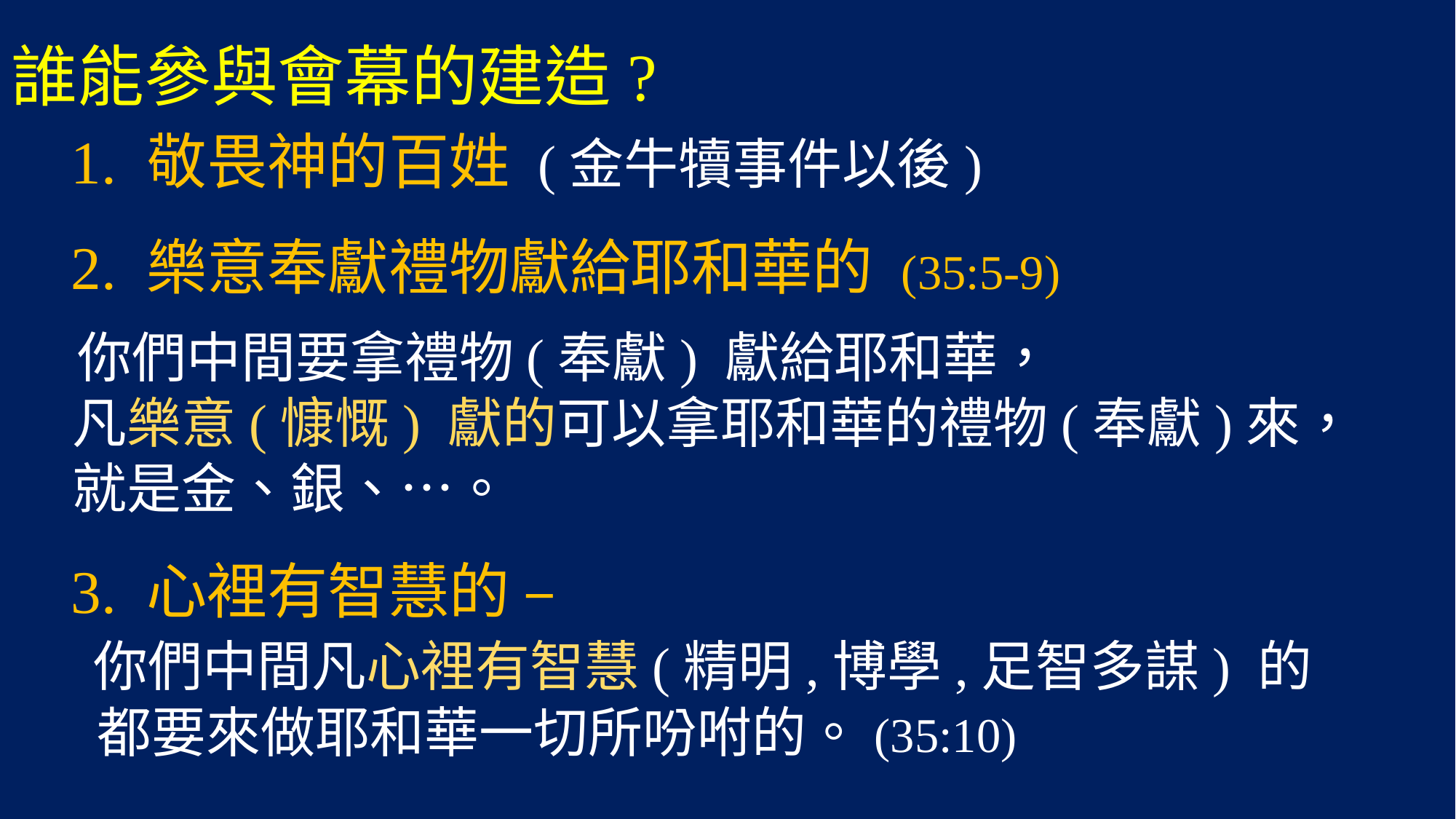

# 誰能參與會幕的建造?
    1. 敬畏神的百姓 (金牛犢事件以後)

    2. 樂意奉獻禮物獻給耶和華的 (35:5-9)

     你們中間要拿禮物(奉獻) 獻給耶和華，
    凡樂意(慷慨) 獻的可以拿耶和華的禮物(奉獻)來，
    就是金、銀、…。

    3. 心裡有智慧的 –
     你們中間凡心裡有智慧(精明,博學,足智多謀) 的
      都要來做耶和華一切所吩咐的。(35:10)